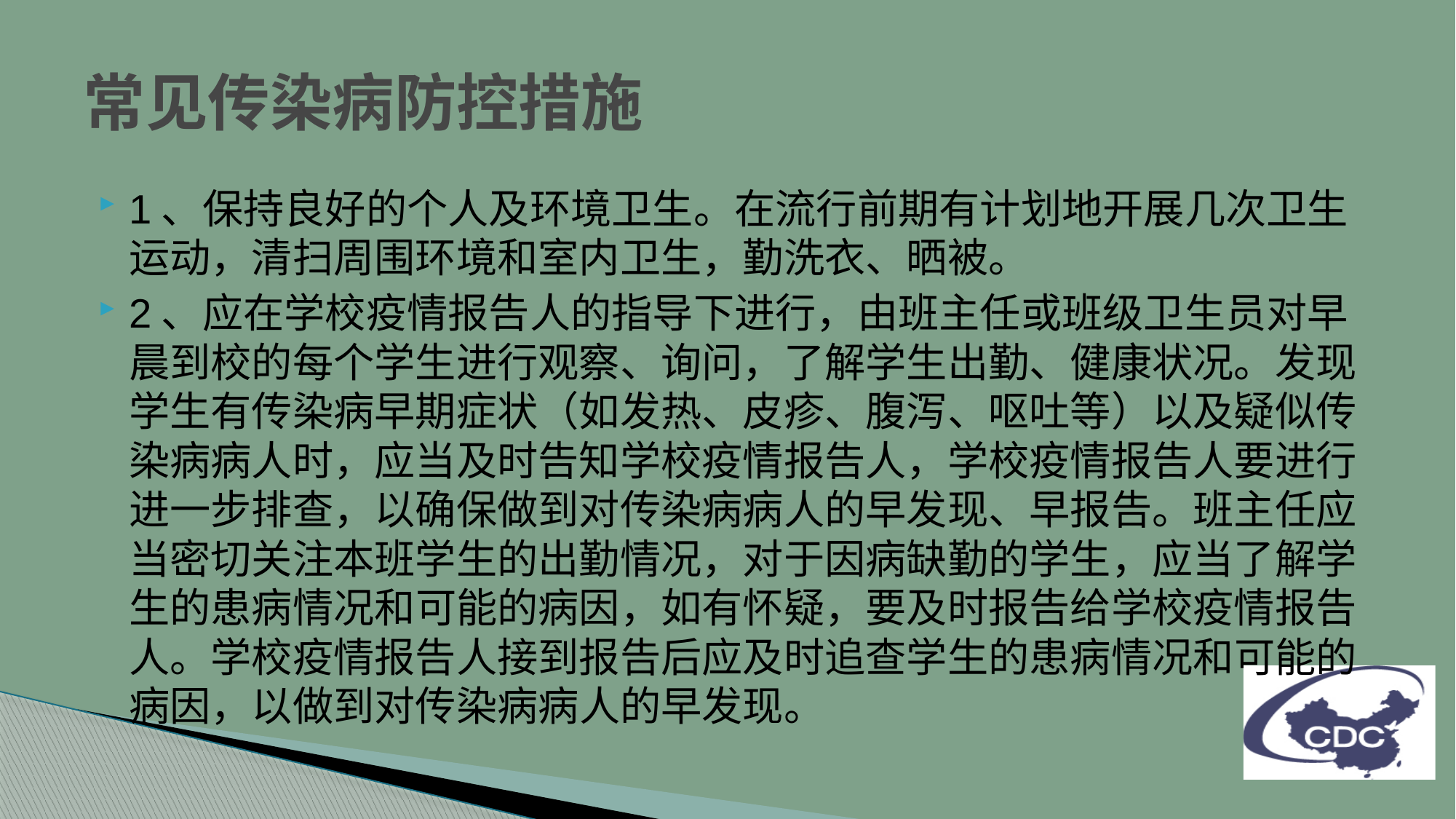

# 常见传染病防控措施
1、保持良好的个人及环境卫生。在流行前期有计划地开展几次卫生运动，清扫周围环境和室内卫生，勤洗衣、晒被。
2、应在学校疫情报告人的指导下进行，由班主任或班级卫生员对早晨到校的每个学生进行观察、询问，了解学生出勤、健康状况。发现学生有传染病早期症状（如发热、皮疹、腹泻、呕吐等）以及疑似传染病病人时，应当及时告知学校疫情报告人，学校疫情报告人要进行进一步排查，以确保做到对传染病病人的早发现、早报告。班主任应当密切关注本班学生的出勤情况，对于因病缺勤的学生，应当了解学生的患病情况和可能的病因，如有怀疑，要及时报告给学校疫情报告人。学校疫情报告人接到报告后应及时追查学生的患病情况和可能的病因，以做到对传染病病人的早发现。